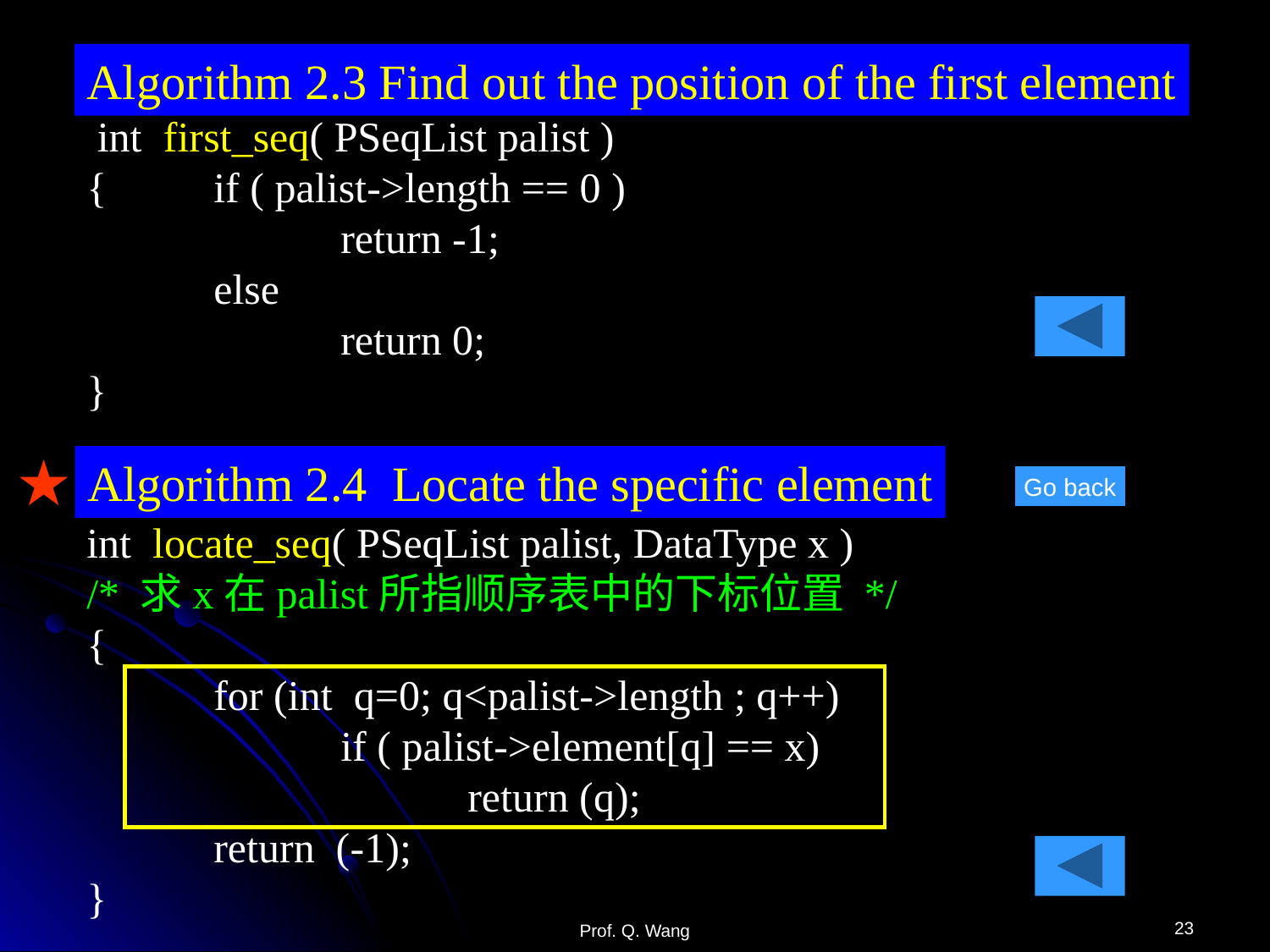

Algorithm 2.3 Find out the position of the first element

 int  first_seq( PSeqList palist )
{ 	if ( palist->length == 0 )
		return -1;
  	else
		return 0;
}

int  locate_seq( PSeqList palist, DataType x )
/* 求x在palist所指顺序表中的下标位置 */
{
	for (int  q=0; q<palist->length ; q++)
		if ( palist->element[q] == x)
			return (q);
  	return  (-1);
}

★
Algorithm 2.4  Locate the specific element
Go back

23

Prof. Q. Wang